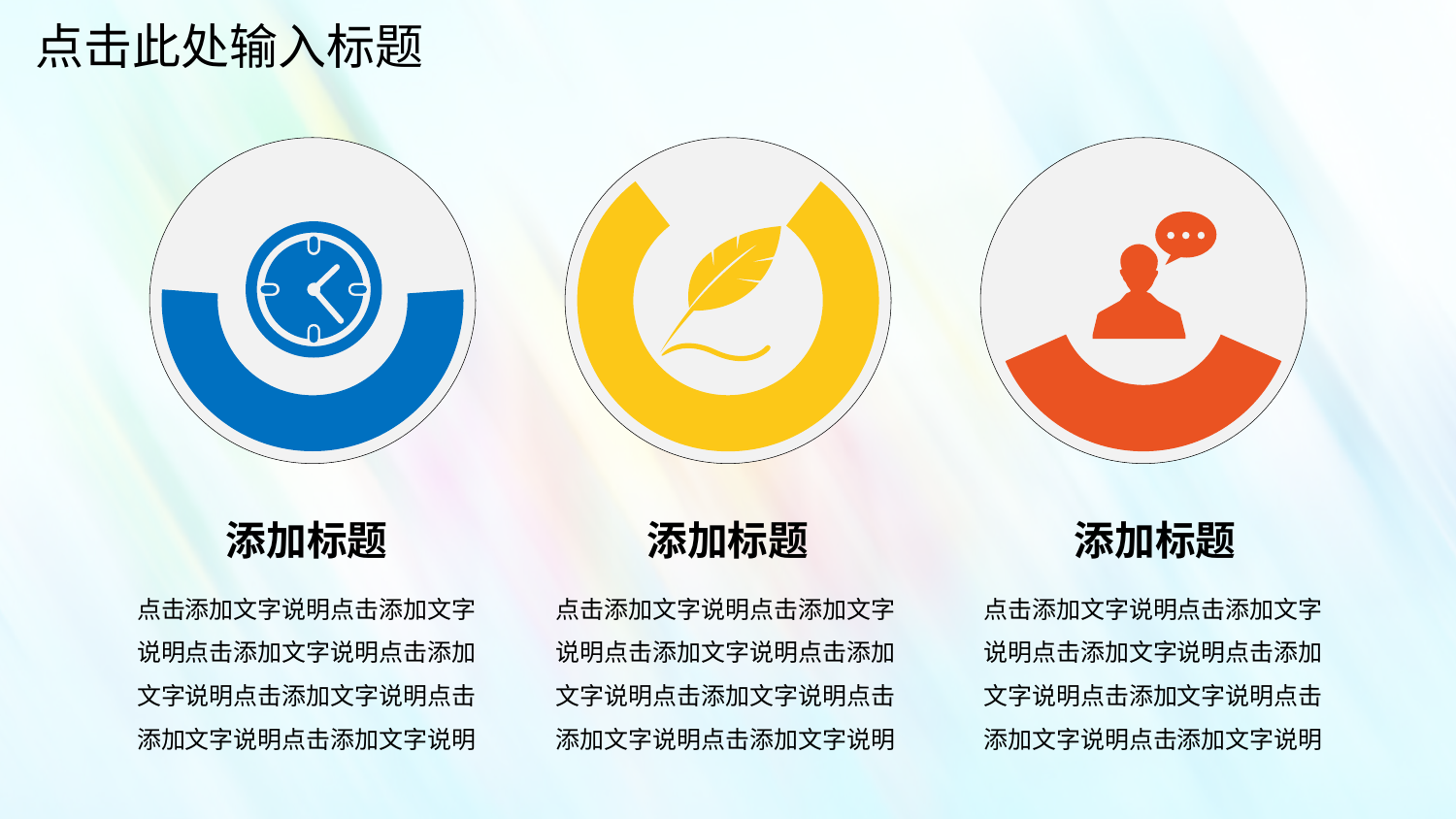

点击此处输入标题

添加标题
添加标题
添加标题
点击添加文字说明点击添加文字说明点击添加文字说明点击添加文字说明点击添加文字说明点击添加文字说明点击添加文字说明
点击添加文字说明点击添加文字说明点击添加文字说明点击添加文字说明点击添加文字说明点击添加文字说明点击添加文字说明
点击添加文字说明点击添加文字说明点击添加文字说明点击添加文字说明点击添加文字说明点击添加文字说明点击添加文字说明